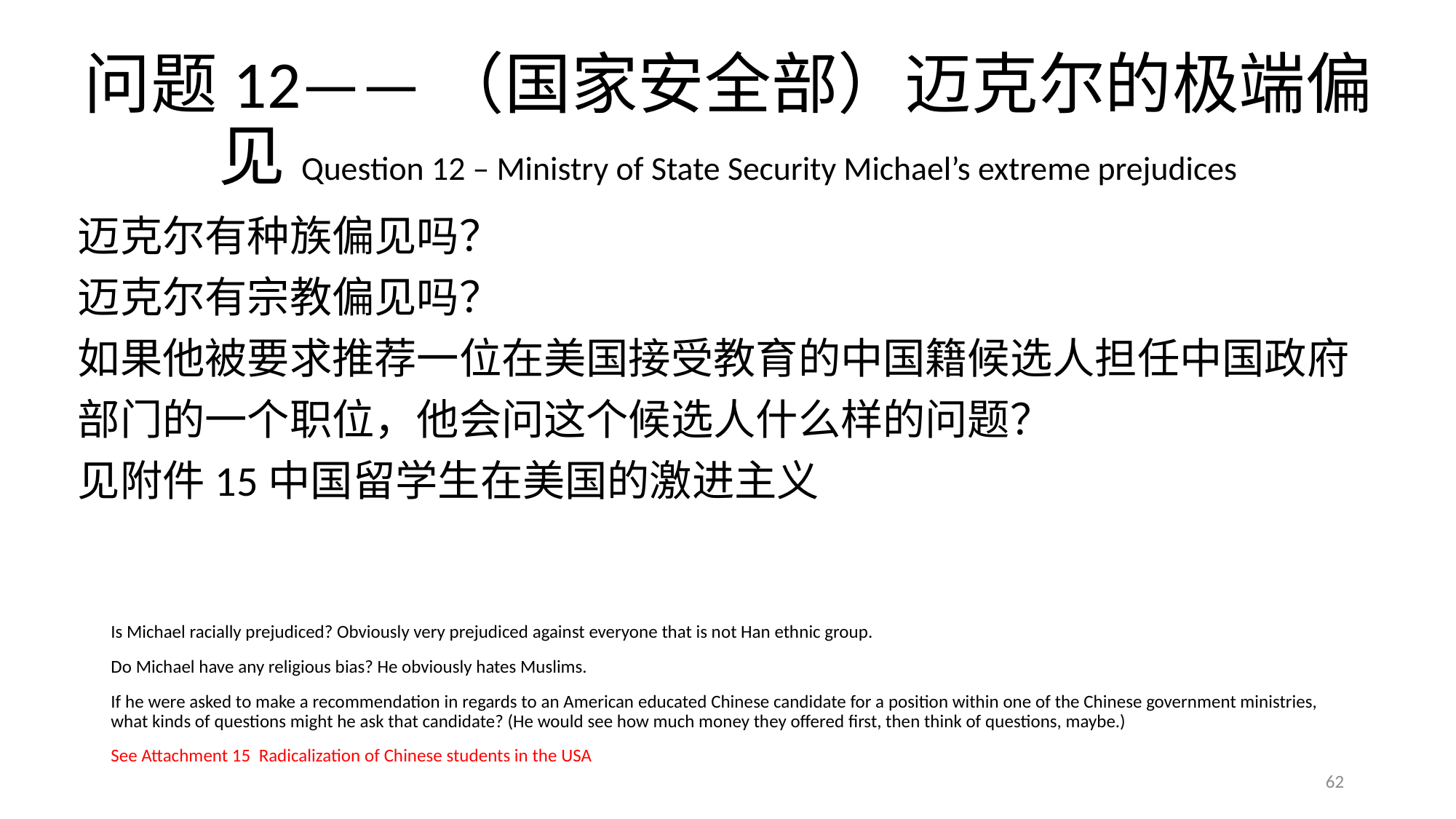

# 问题12——（国家安全部）迈克尔的极端偏见Question 12 – Ministry of State Security Michael’s extreme prejudices
迈克尔有种族偏见吗？
迈克尔有宗教偏见吗？
如果他被要求推荐一位在美国接受教育的中国籍候选人担任中国政府部门的一个职位，他会问这个候选人什么样的问题？
见附件15中国留学生在美国的激进主义
Is Michael racially prejudiced? Obviously very prejudiced against everyone that is not Han ethnic group.
Do Michael have any religious bias? He obviously hates Muslims.
If he were asked to make a recommendation in regards to an American educated Chinese candidate for a position within one of the Chinese government ministries, what kinds of questions might he ask that candidate? (He would see how much money they offered first, then think of questions, maybe.)
See Attachment 15  Radicalization of Chinese students in the USA
62